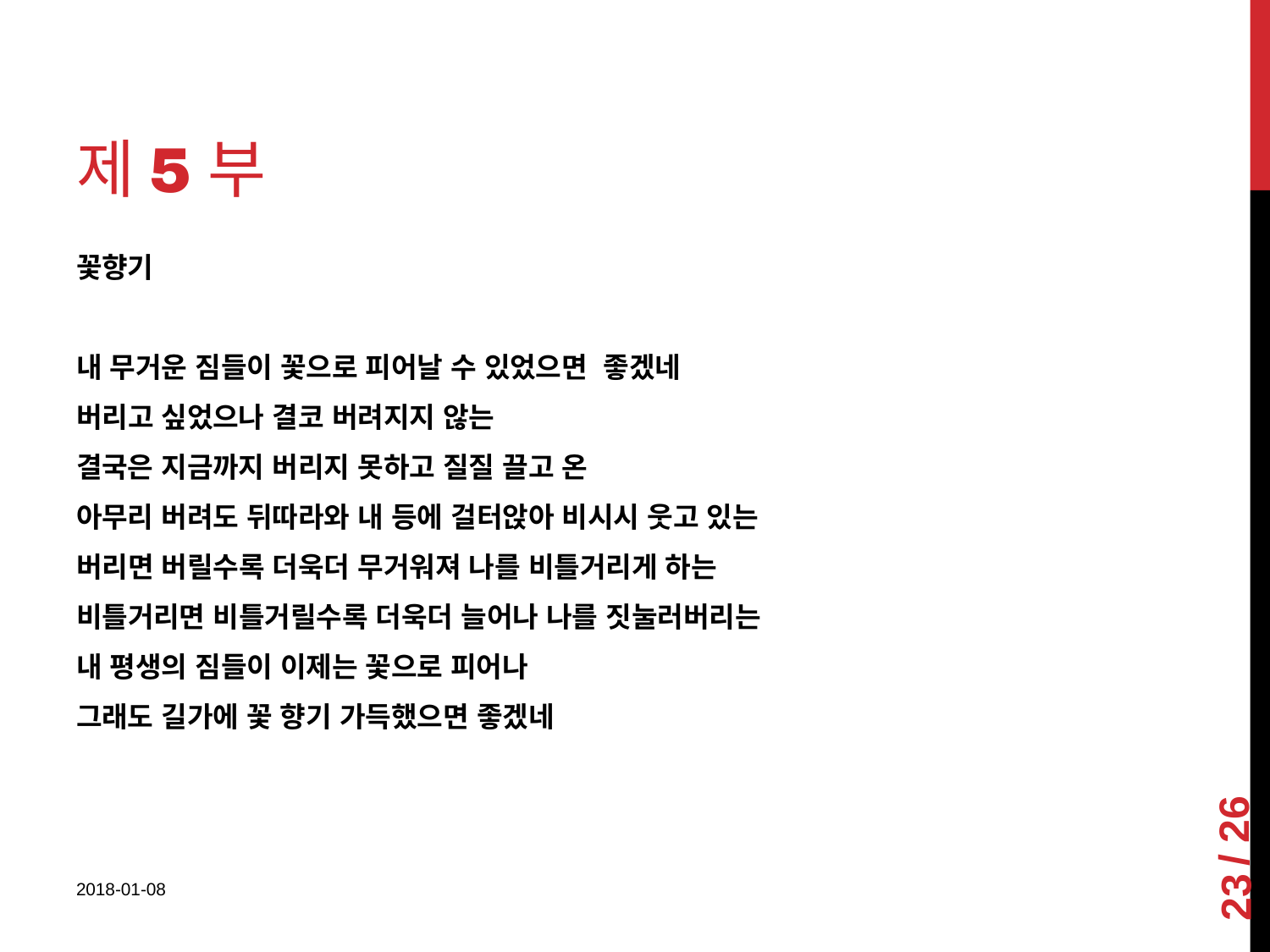

# 제5부
꽃향기

내 무거운 짐들이 꽃으로 피어날 수 있었으면  좋겠네
버리고 싶었으나 결코 버려지지 않는
결국은 지금까지 버리지 못하고 질질 끌고 온
아무리 버려도 뒤따라와 내 등에 걸터앉아 비시시 웃고 있는
버리면 버릴수록 더욱더 무거워져 나를 비틀거리게 하는
비틀거리면 비틀거릴수록 더욱더 늘어나 나를 짓눌러버리는
내 평생의 짐들이 이제는 꽃으로 피어나
그래도 길가에 꽃 향기 가득했으면 좋겠네

23
2018-01-08